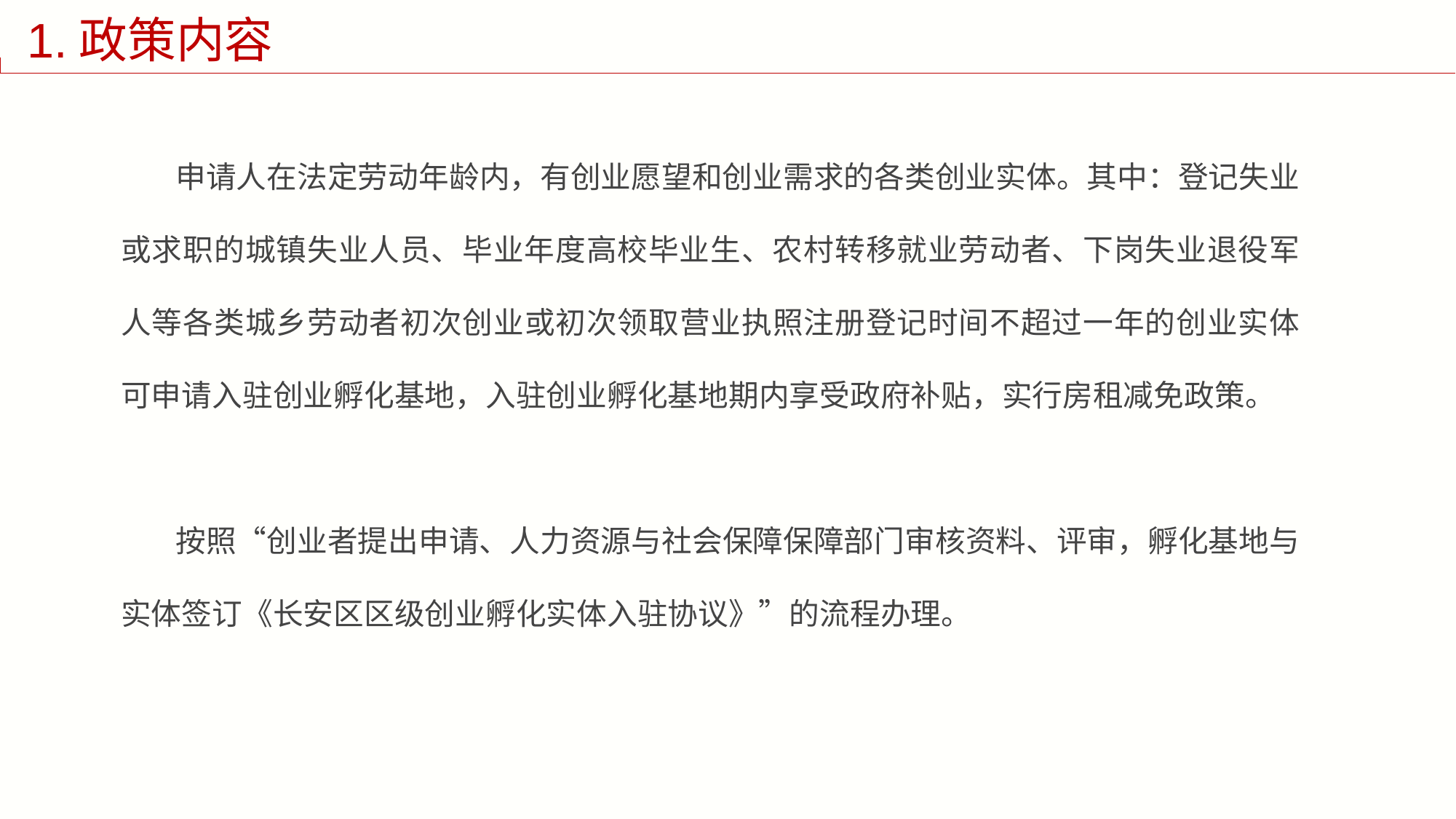

1.政策内容
申请人在法定劳动年龄内，有创业愿望和创业需求的各类创业实体。其中：登记失业或求职的城镇失业人员、毕业年度高校毕业生、农村转移就业劳动者、下岗失业退役军人等各类城乡劳动者初次创业或初次领取营业执照注册登记时间不超过一年的创业实体可申请入驻创业孵化基地，入驻创业孵化基地期内享受政府补贴，实行房租减免政策。

按照“创业者提出申请、人力资源与社会保障保障部门审核资料、评审，孵化基地与实体签订《长安区区级创业孵化实体入驻协议》”的流程办理。